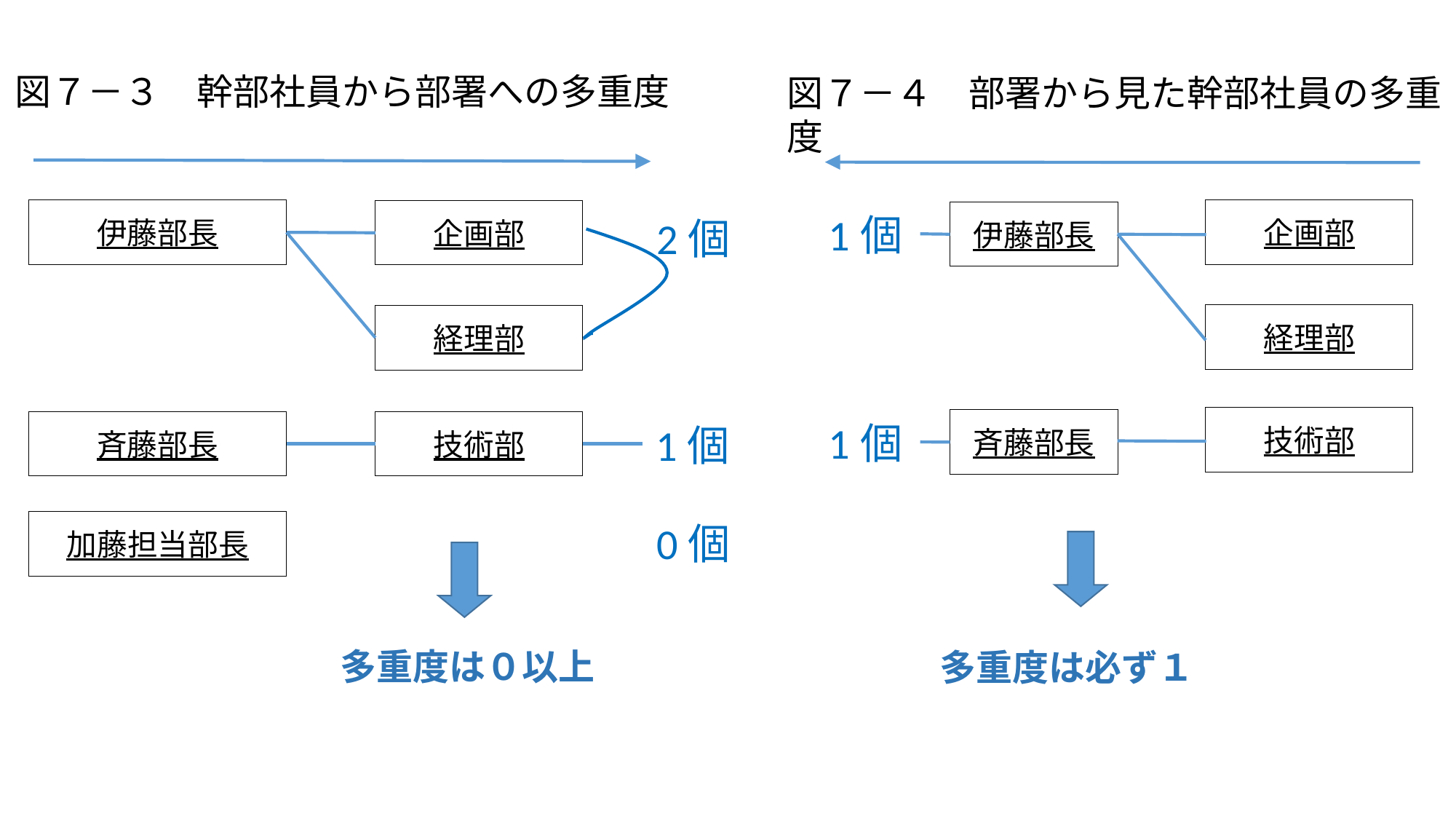

図７－３　幹部社員から部署への多重度
図７－４　部署から見た幹部社員の多重度
伊藤部長
企画部
企画部
伊藤部長
1個
2個

経理部
経理部
技術部
斉藤部長
1個
斉藤部長
技術部
1個
加藤担当部長
0個

多重度は０以上
多重度は必ず１